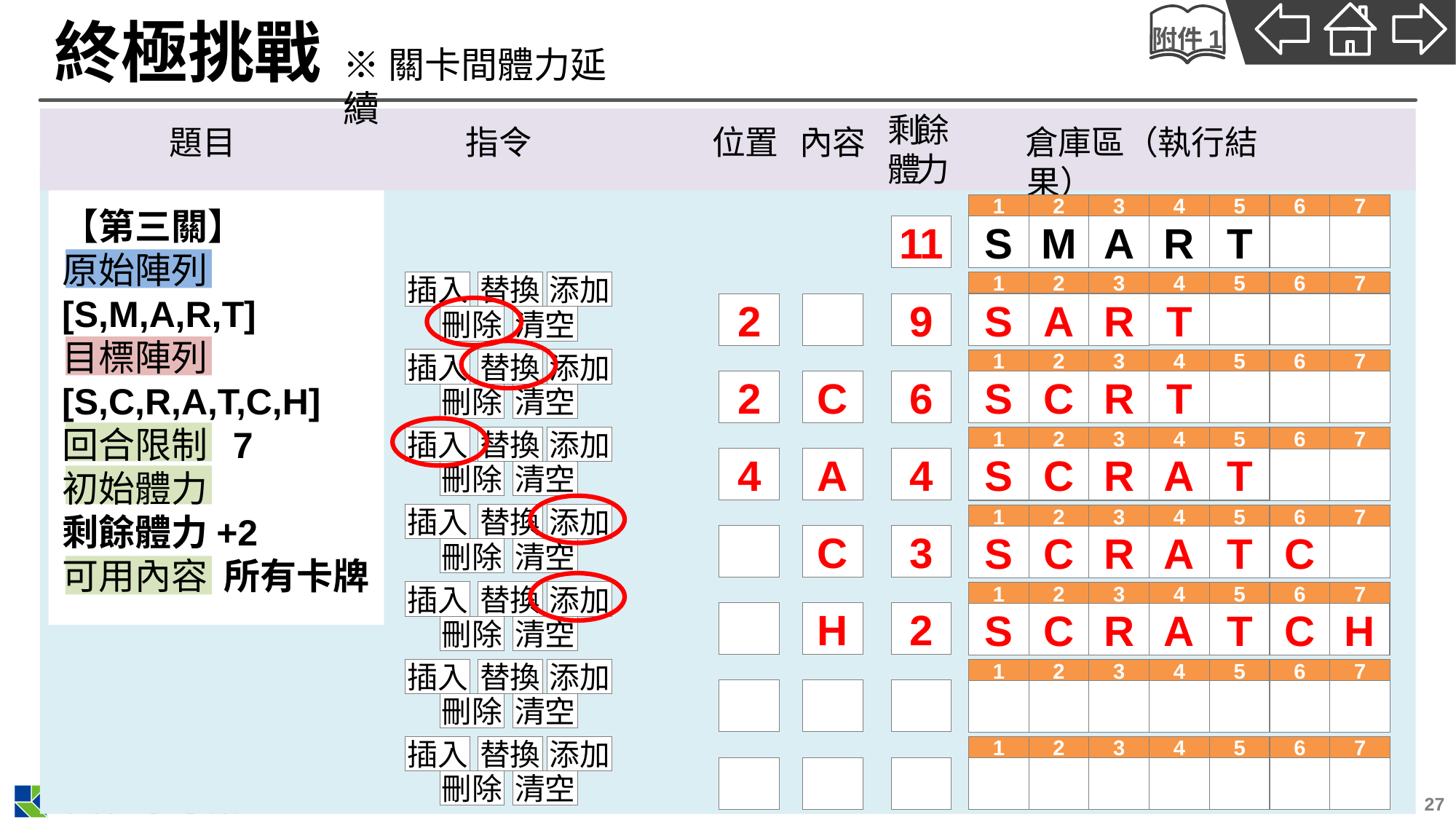

# 終極挑戰
附件1
※關卡間體力延續

剩餘
體力
題目
指令
位置
內容
倉庫區（執行結果）

1
2
3
4
5
6
7
S
M
A
R
T

【第三關】
原始陣列
[S,M,A,R,T]
目標陣列
[S,C,R,A,T,C,H]
回合限制  7
初始體力
剩餘體力+2
可用內容  所有卡牌

11
1
2
3
4
5
6
7

插入
替換
添加
刪除
清空
T

2

9
S
A
R

插入
替換
添加
刪除
清空
1
2
3
4
5
6
7

2

C

6
S
C
R
T

插入
替換
添加
刪除
清空
1
2
3
4
5
6
7

4

A

4
S
C
R
A
T

插入
替換
添加
刪除
清空
1
2
3
4
5
6
7

C

3
S
C
R
A
T
C

插入
替換
添加
刪除
清空
1
2
3
4
5
6
7

H

2
S
C
R
A
T
C
H
插入
替換
添加
刪除
清空
1
2
3
4
5
6
7

插入
替換
添加
刪除
清空
1
2
3
4
5
6
7

27